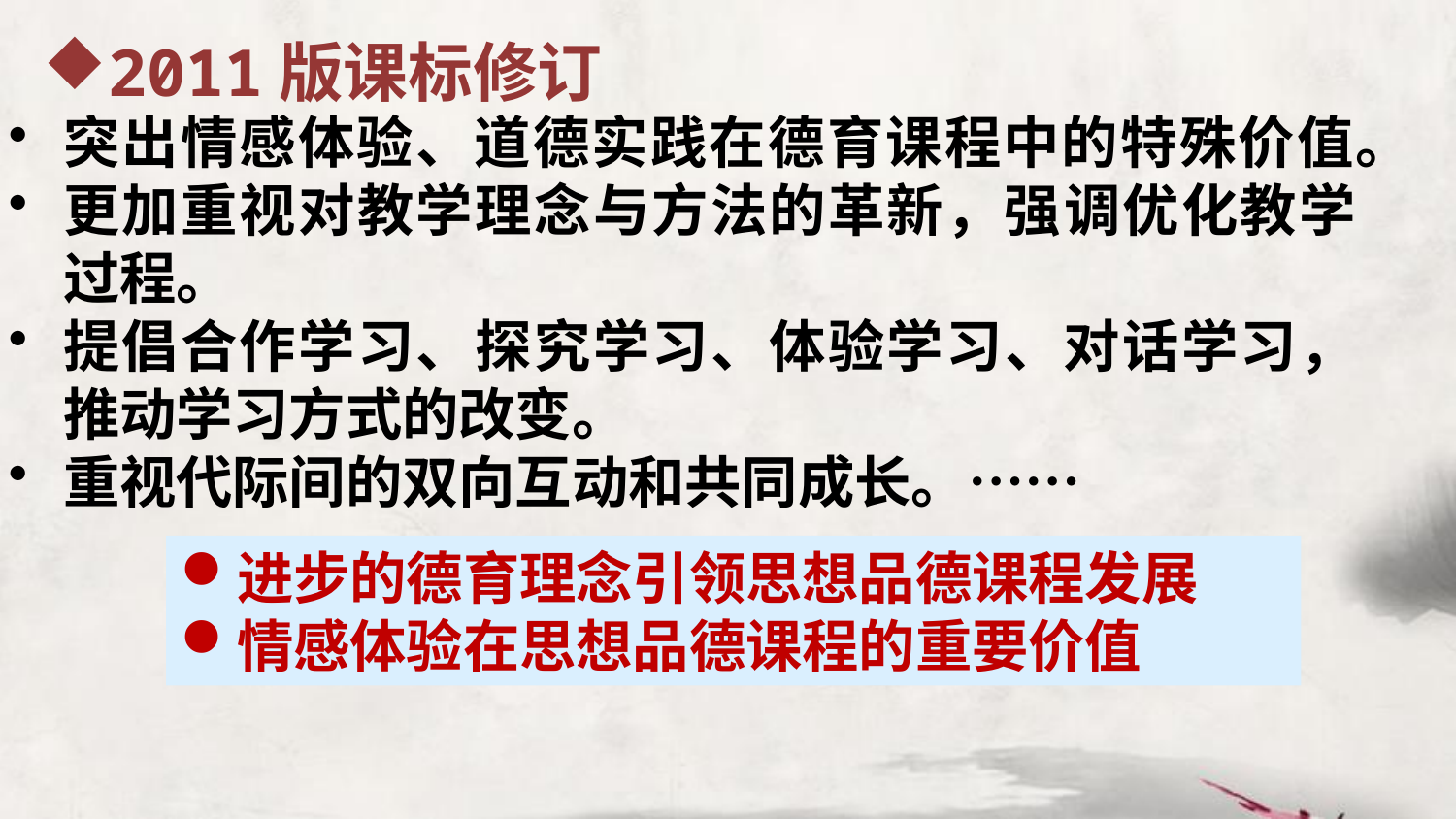

2011版课标修订
突出情感体验、道德实践在德育课程中的特殊价值。
更加重视对教学理念与方法的革新，强调优化教学过程。
提倡合作学习、探究学习、体验学习、对话学习，推动学习方式的改变。
重视代际间的双向互动和共同成长。……
进步的德育理念引领思想品德课程发展
情感体验在思想品德课程的重要价值